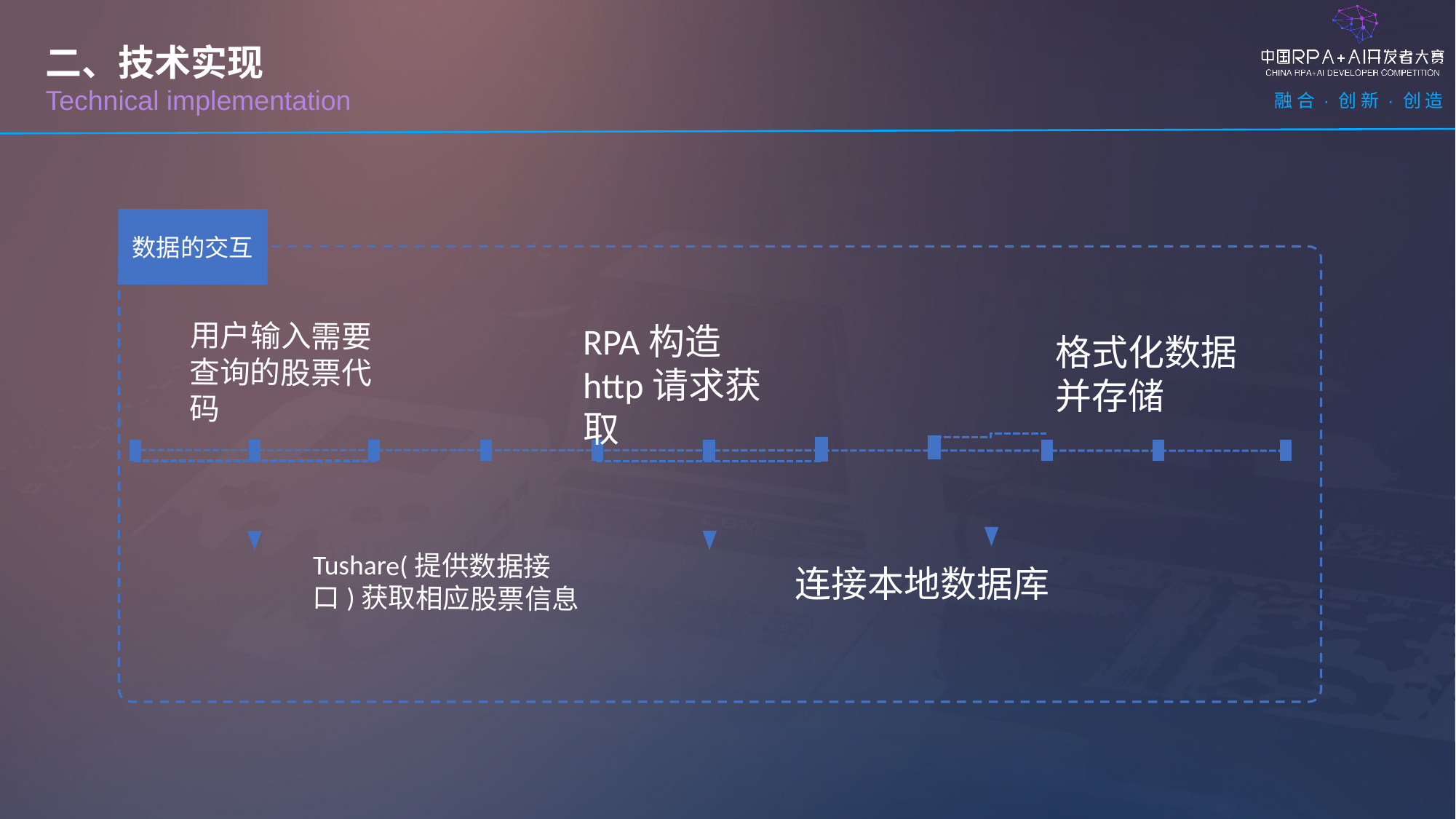

二、技术实现
Technical implementation
数据的交互

用户输入需要查询的股票代码

Tushare(提供数据接口)获取相应股票信息
RPA构造http请求获取
格式化数据并存储
连接本地数据库